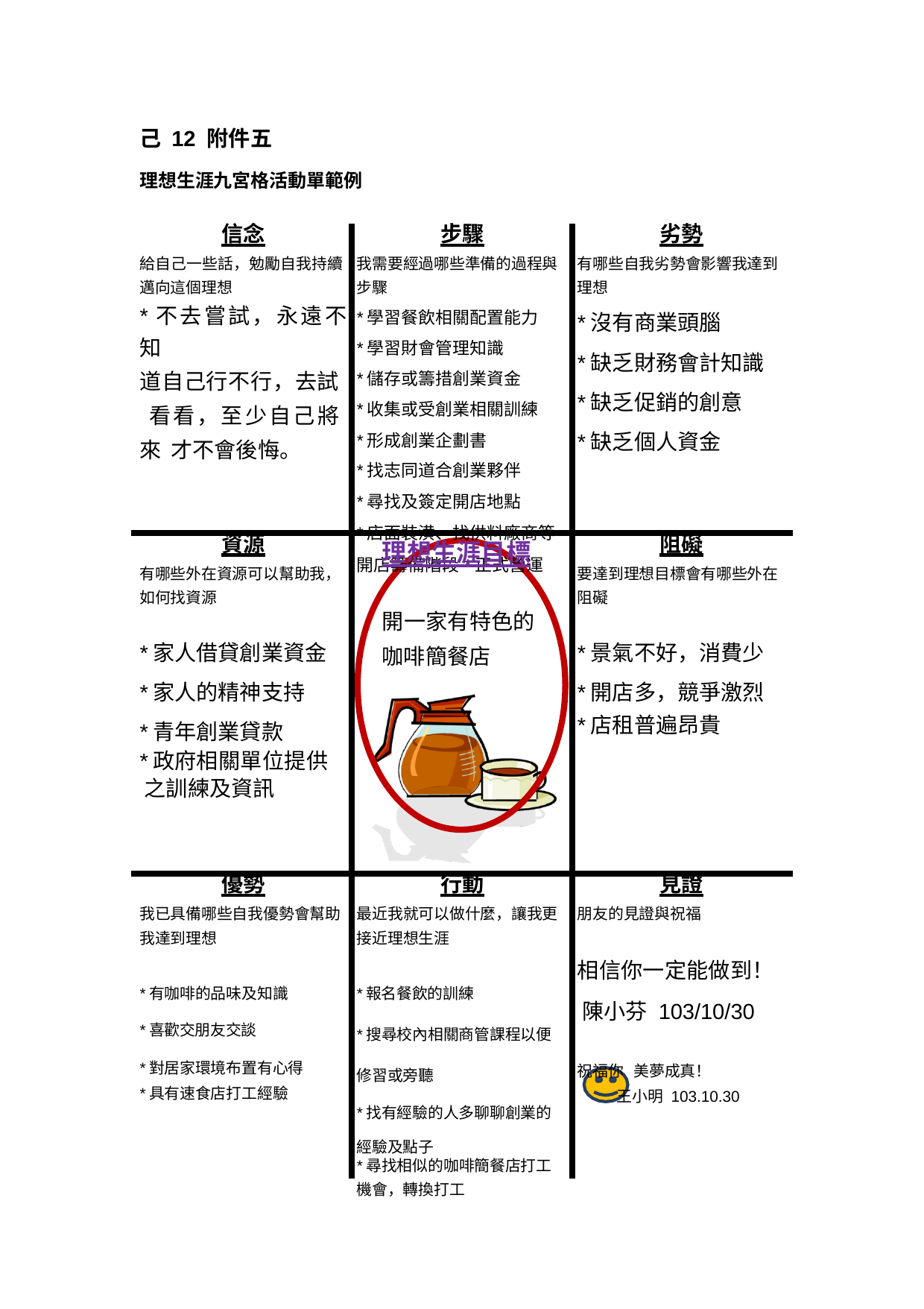

己 12 附件五
理想生涯九宮格活動單範例
| 信念 給自己一些話，勉勵自我持續 邁向這個理想 \*不去嘗試，永遠不知 道自己行不行，去試 看看，至少自己將來 才不會後悔。 | 步驟 我需要經過哪些準備的過程與 步驟 \*學習餐飲相關配置能力 \*學習財會管理知識 \*儲存或籌措創業資金 \*收集或受創業相關訓練 \*形成創業企劃書 \*找志同道合創業夥伴 \*尋找及簽定開店地點 \*店面裝潢、找供料廠商等 開店籌備階段\*正式營運 | 劣勢 有哪些自我劣勢會影響我達到 理想 \*沒有商業頭腦 \*缺乏財務會計知識 \*缺乏促銷的創意 \*缺乏個人資金 |
| --- | --- | --- |
| 資源 有哪些外在資源可以幫助我， 如何找資源 \*家人借貸創業資金 \*家人的精神支持 \*青年創業貸款 \*政府相關單位提供 之訓練及資訊 | 理想生涯目標 開一家有特色的 咖啡簡餐店 | 阻礙 要達到理想目標會有哪些外在 阻礙 \*景氣不好，消費少 \*開店多，競爭激烈 \*店租普遍昂貴 |
| 優勢 我已具備哪些自我優勢會幫助 我達到理想 \*有咖啡的品味及知識 \*喜歡交朋友交談 \*對居家環境布置有心得 \*具有速食店打工經驗 | 行動 最近我就可以做什麼，讓我更 接近理想生涯 \*報名餐飲的訓練 \*搜尋校內相關商管課程以便 修習或旁聽 \*找有經驗的人多聊聊創業的 經驗及點子 \*尋找相似的咖啡簡餐店打工 機會，轉換打工 | 見證 朋友的見證與祝福 相信你一定能做到！ 陳小芬 103/10/30 祝福你 美夢成真！ 王小明 103.10.30 |